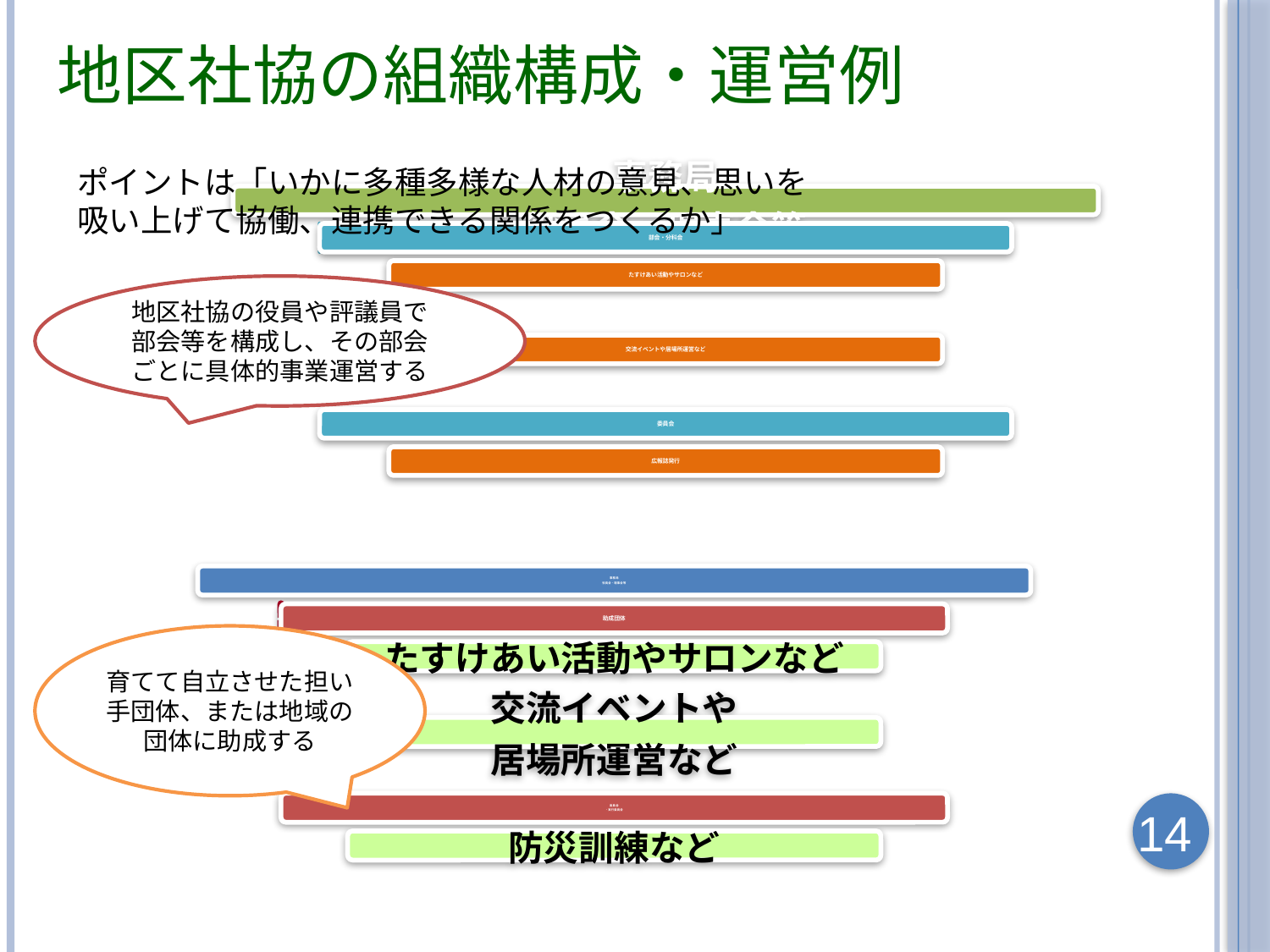

地区社協の組織構成・運営例
ポイントは「いかに多種多様な人材の意見、思いを
吸い上げて協働、連携できる関係をつくるか」
事務局
役員会・理事会等
部会・分科会
たすけあい活動やサロンなど
交流イベントや居場所運営など
委員会
広報誌発行
地区社協の役員や評議員で部会等を構成し、その部会ごとに具体的事業運営する
事務局
役員会・理事会等
助成団体
たすけあい活動やサロンなど
交流イベントや
居場所運営など
委員会
・実行委員会
防災訓練など
育てて自立させた担い手団体、または地域の団体に助成する
14